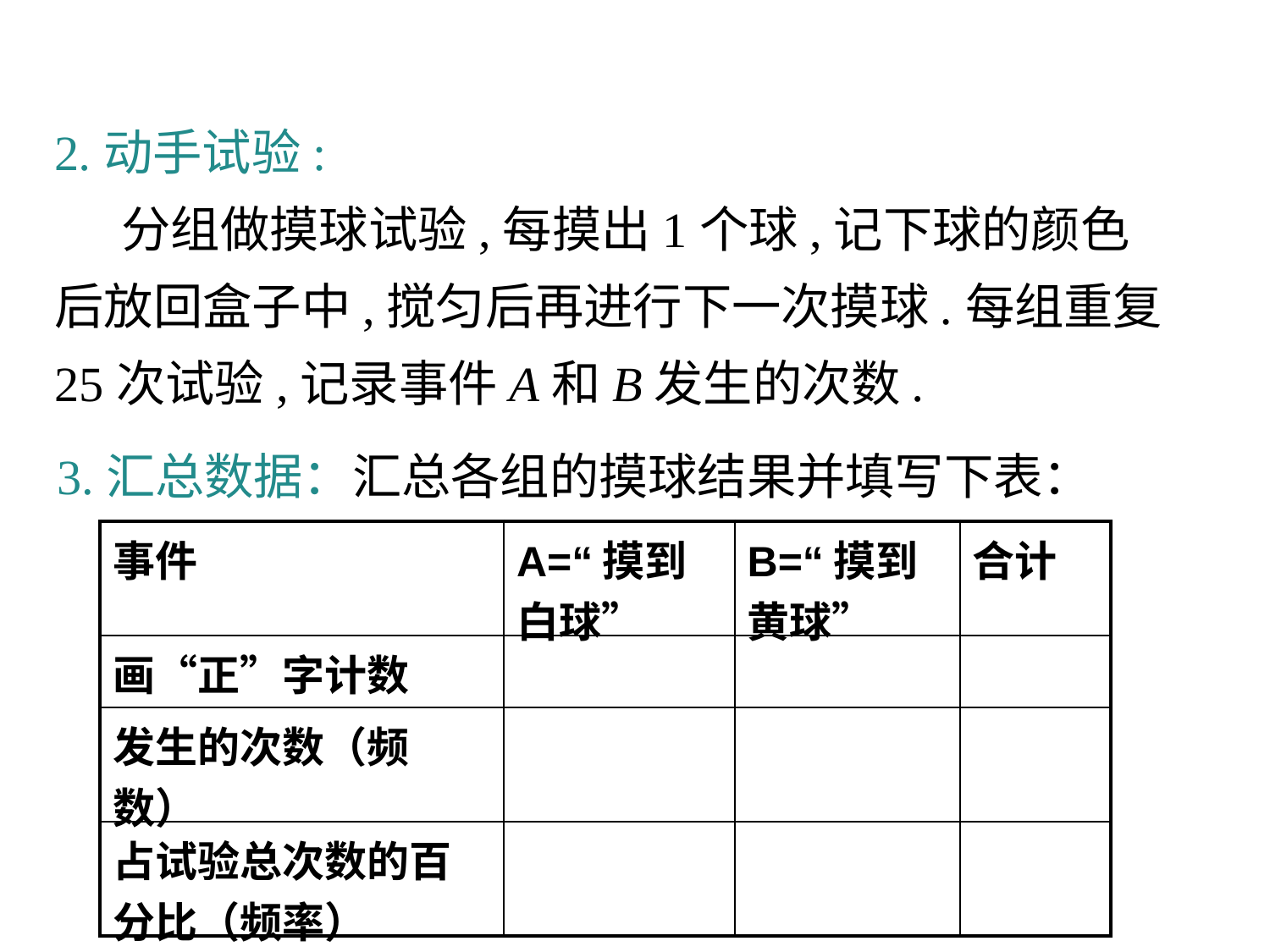

2.动手试验:
     分组做摸球试验,每摸出1个球,记下球的颜色后放回盒子中,搅匀后再进行下一次摸球.每组重复25次试验,记录事件A和B发生的次数.
3.汇总数据：汇总各组的摸球结果并填写下表：
| 事件 | A=“摸到白球” | B=“摸到黄球” | 合计 |
| --- | --- | --- | --- |
| 画“正”字计数 |  |  |  |
| 发生的次数（频数） |  |  |  |
| 占试验总次数的百分比（频率） |  |  |  |